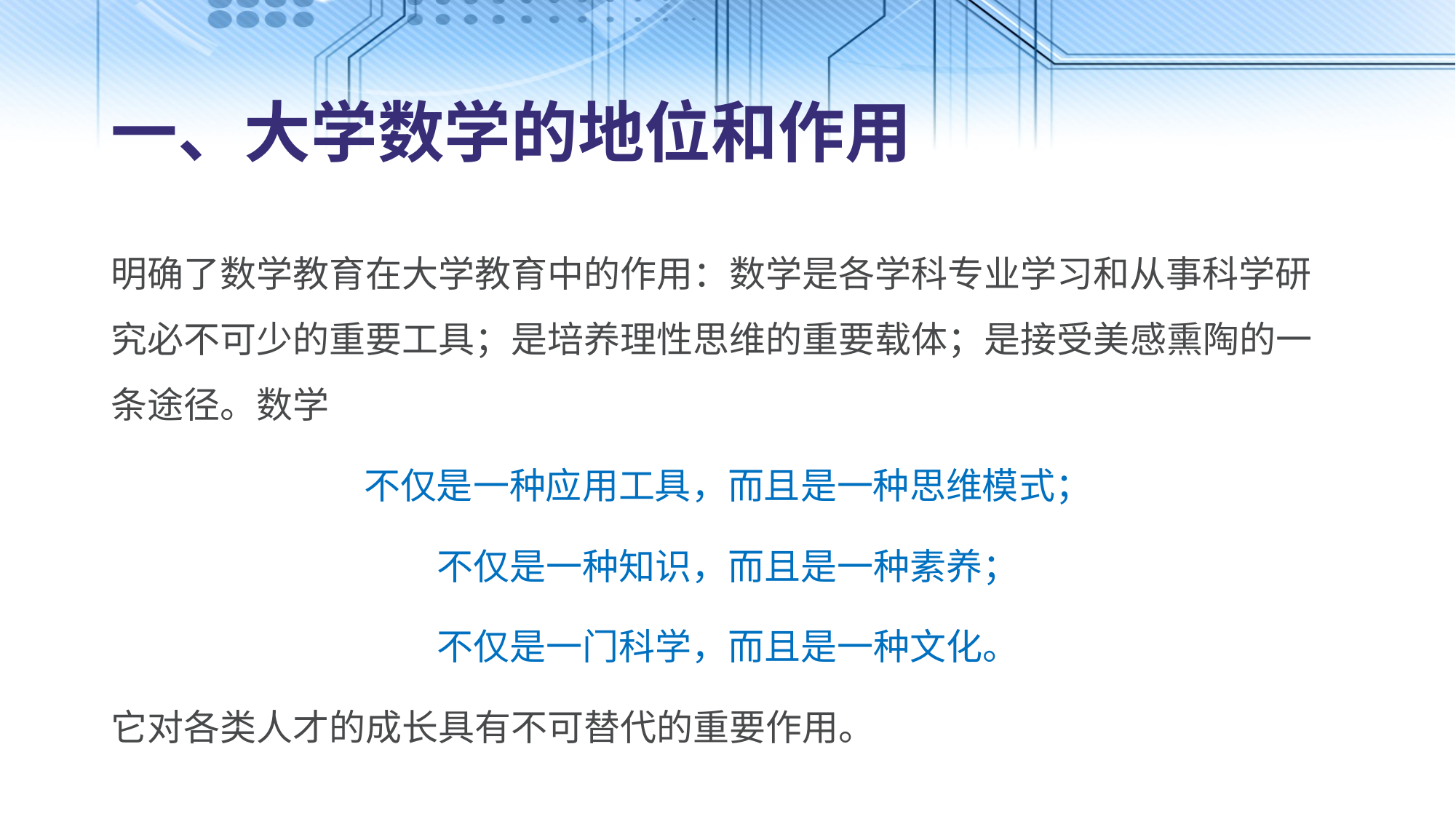

一、大学数学的地位和作用
明确了数学教育在大学教育中的作用：数学是各学科专业学习和从事科学研究必不可少的重要工具；是培养理性思维的重要载体；是接受美感熏陶的一条途径。数学
不仅是一种应用工具，而且是一种思维模式；
不仅是一种知识，而且是一种素养；
不仅是一门科学，而且是一种文化。
它对各类人才的成长具有不可替代的重要作用。